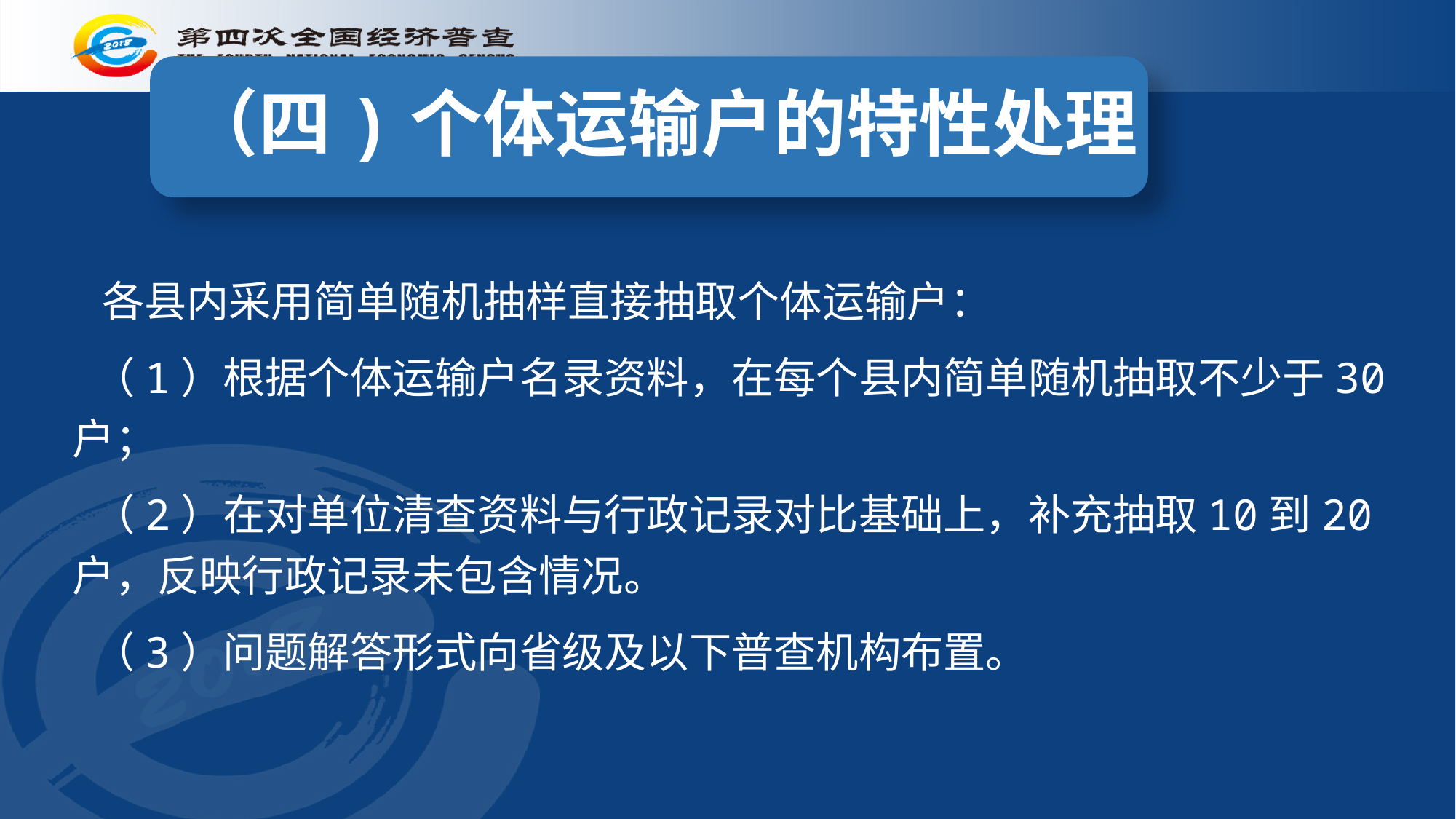

（四)个体运输户的特性处理

  各县内采用简单随机抽样直接抽取个体运输户：
 （1）根据个体运输户名录资料，在每个县内简单随机抽取不少于30户；
 （2）在对单位清查资料与行政记录对比基础上，补充抽取10到20户，反映行政记录未包含情况。
 （3）问题解答形式向省级及以下普查机构布置。